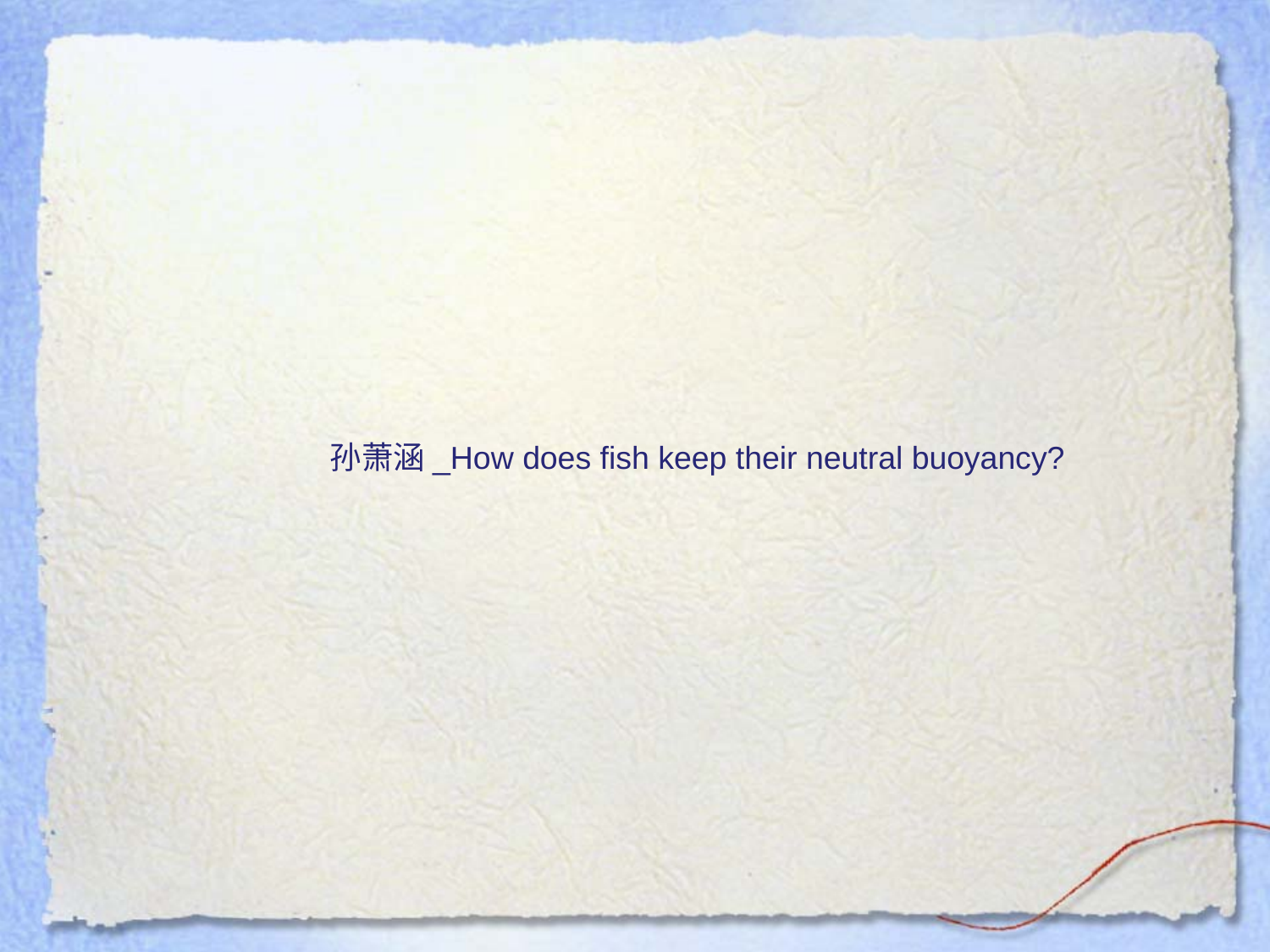

孙萧涵_How does fish keep their neutral buoyancy?